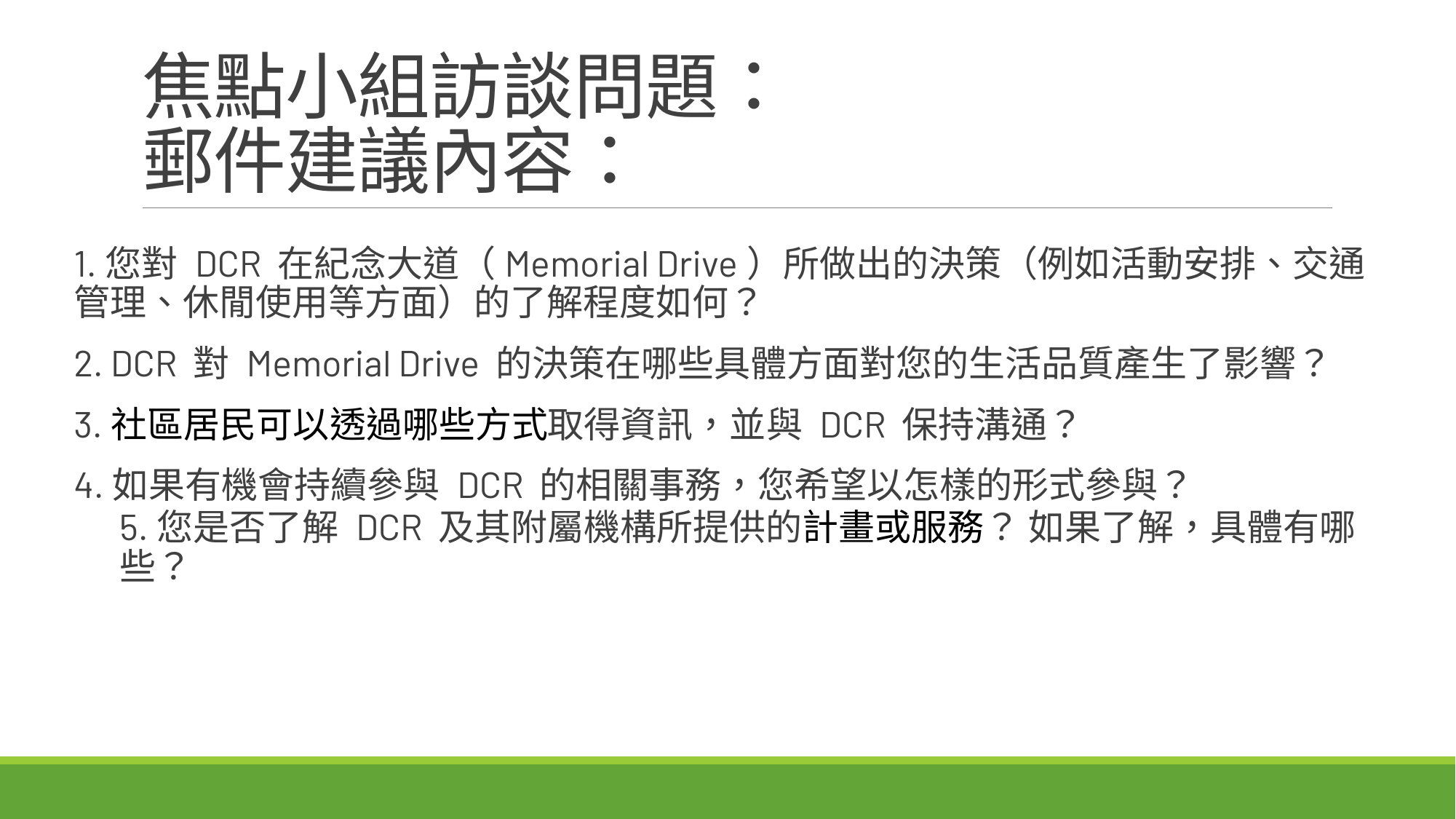

# 焦點小組訪談問題： 郵件建議內容：
1.您對 DCR 在紀念大道（Memorial Drive）所做出的決策（例如活動安排、交通管理、休閒使用等方面）的了解程度如何？
2. DCR 對 Memorial Drive 的決策在哪些具體方面對您的生活品質產生了影響？
3.社區居民可以透過哪些方式取得資訊，並與 DCR 保持溝通？
4.如果有機會持續參與 DCR 的相關事務，您希望以怎樣的形式參與？
5.您是否了解 DCR 及其附屬機構所提供的計畫或服務？ 如果了解，具體有哪些？